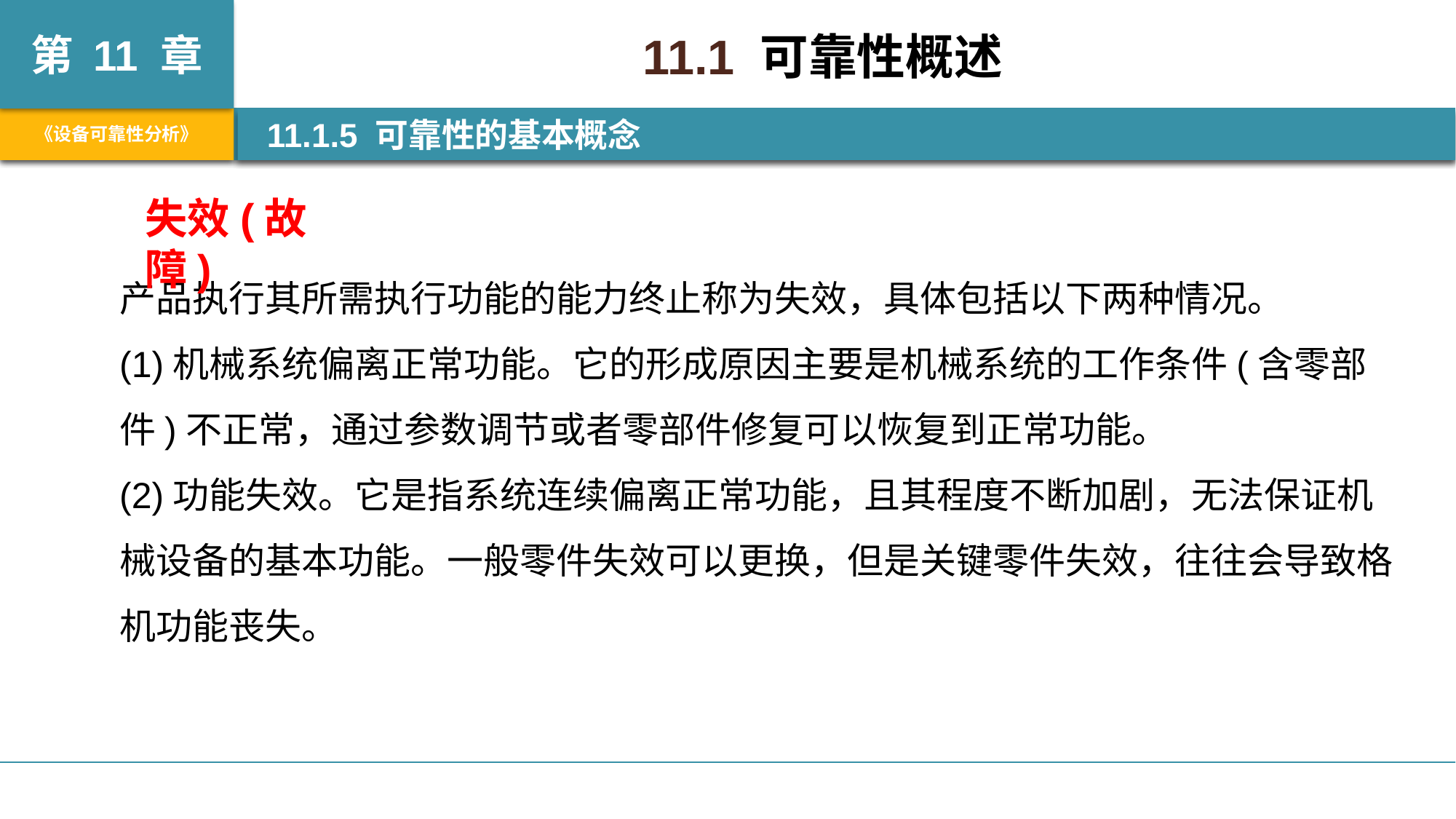

11.1 可靠性概述
  11.1.5 可靠性的基本概念
失效(故障)
产品执行其所需执行功能的能力终止称为失效，具体包括以下两种情况。
(1)机械系统偏离正常功能。它的形成原因主要是机械系统的工作条件(含零部件)不正常，通过参数调节或者零部件修复可以恢复到正常功能。
(2)功能失效。它是指系统连续偏离正常功能，且其程度不断加剧，无法保证机械设备的基本功能。一般零件失效可以更换，但是关键零件失效，往往会导致格机功能丧失。